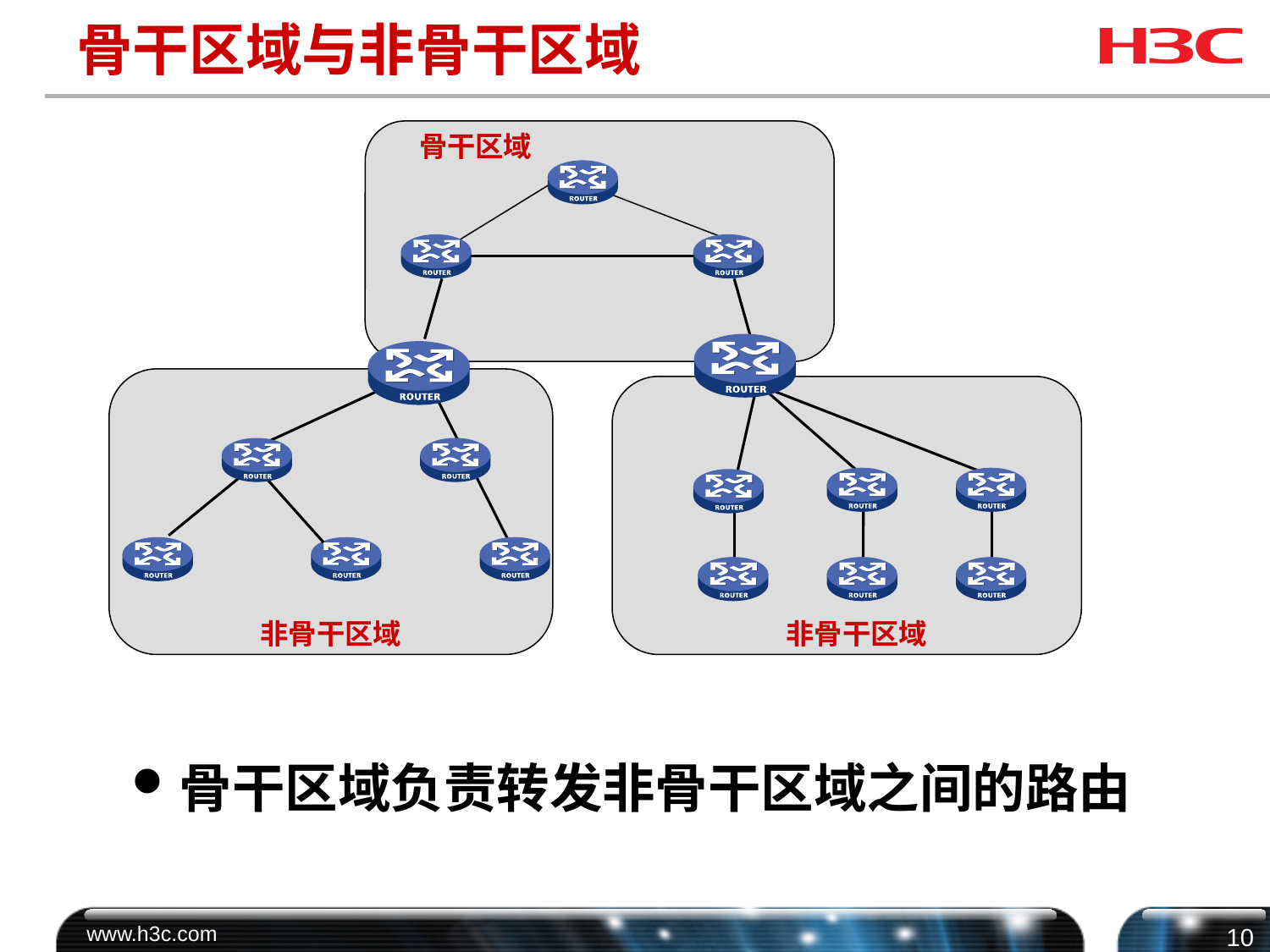

# 骨干区域与非骨干区域
骨干区域

非骨干区域
非骨干区域
骨干区域负责转发非骨干区域之间的路由